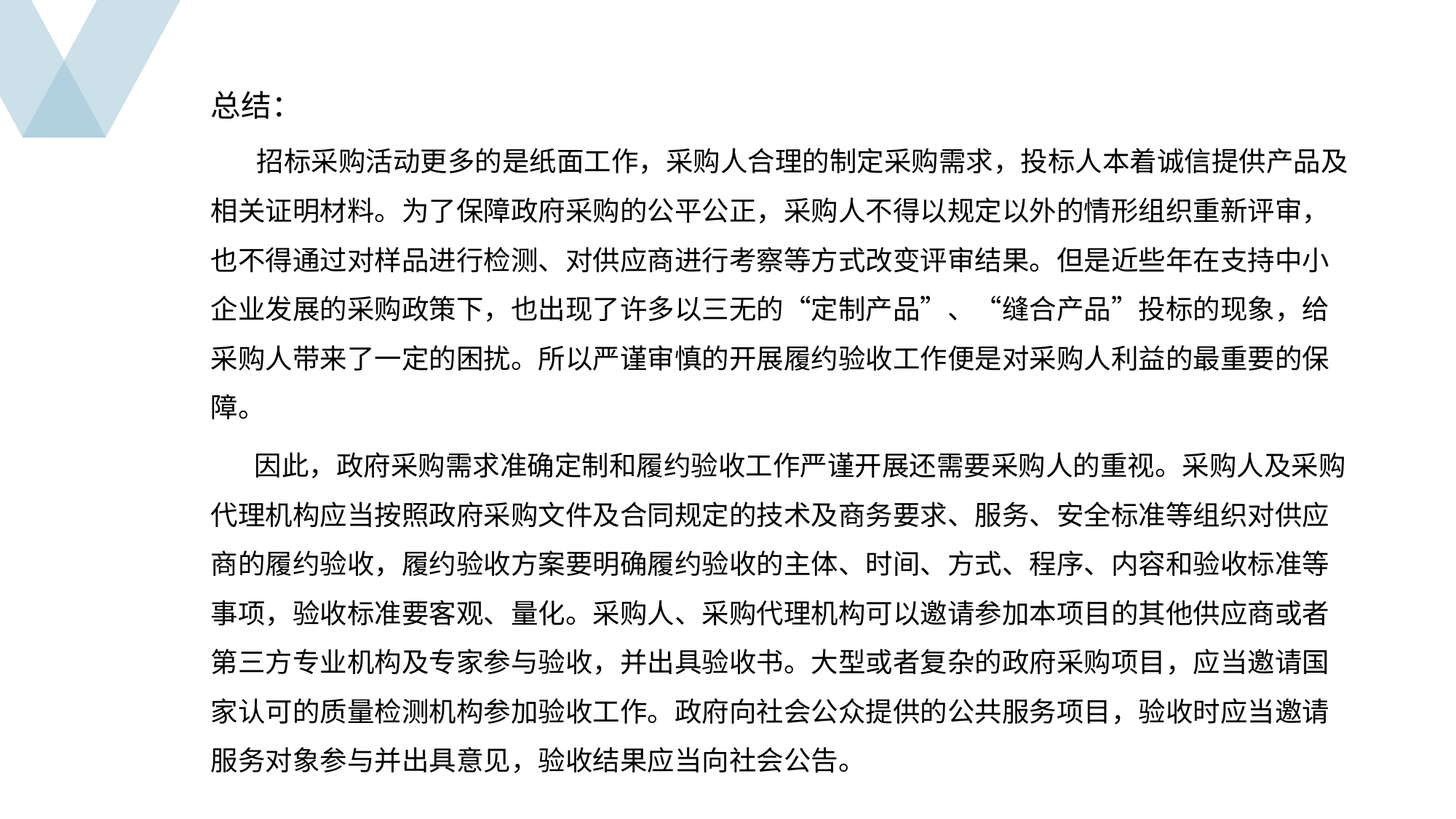

总结：
      招标采购活动更多的是纸面工作，采购人合理的制定采购需求，投标人本着诚信提供产品及相关证明材料。为了保障政府采购的公平公正，采购人不得以规定以外的情形组织重新评审，也不得通过对样品进行检测、对供应商进行考察等方式改变评审结果。但是近些年在支持中小企业发展的采购政策下，也出现了许多以三无的“定制产品”、“缝合产品”投标的现象，给采购人带来了一定的困扰。所以严谨审慎的开展履约验收工作便是对采购人利益的最重要的保障。
      因此，政府采购需求准确定制和履约验收工作严谨开展还需要采购人的重视。采购人及采购代理机构应当按照政府采购文件及合同规定的技术及商务要求、服务、安全标准等组织对供应商的履约验收，履约验收方案要明确履约验收的主体、时间、方式、程序、内容和验收标准等事项，验收标准要客观、量化。采购人、采购代理机构可以邀请参加本项目的其他供应商或者第三方专业机构及专家参与验收，并出具验收书。大型或者复杂的政府采购项目，应当邀请国家认可的质量检测机构参加验收工作。政府向社会公众提供的公共服务项目，验收时应当邀请服务对象参与并出具意见，验收结果应当向社会公告。